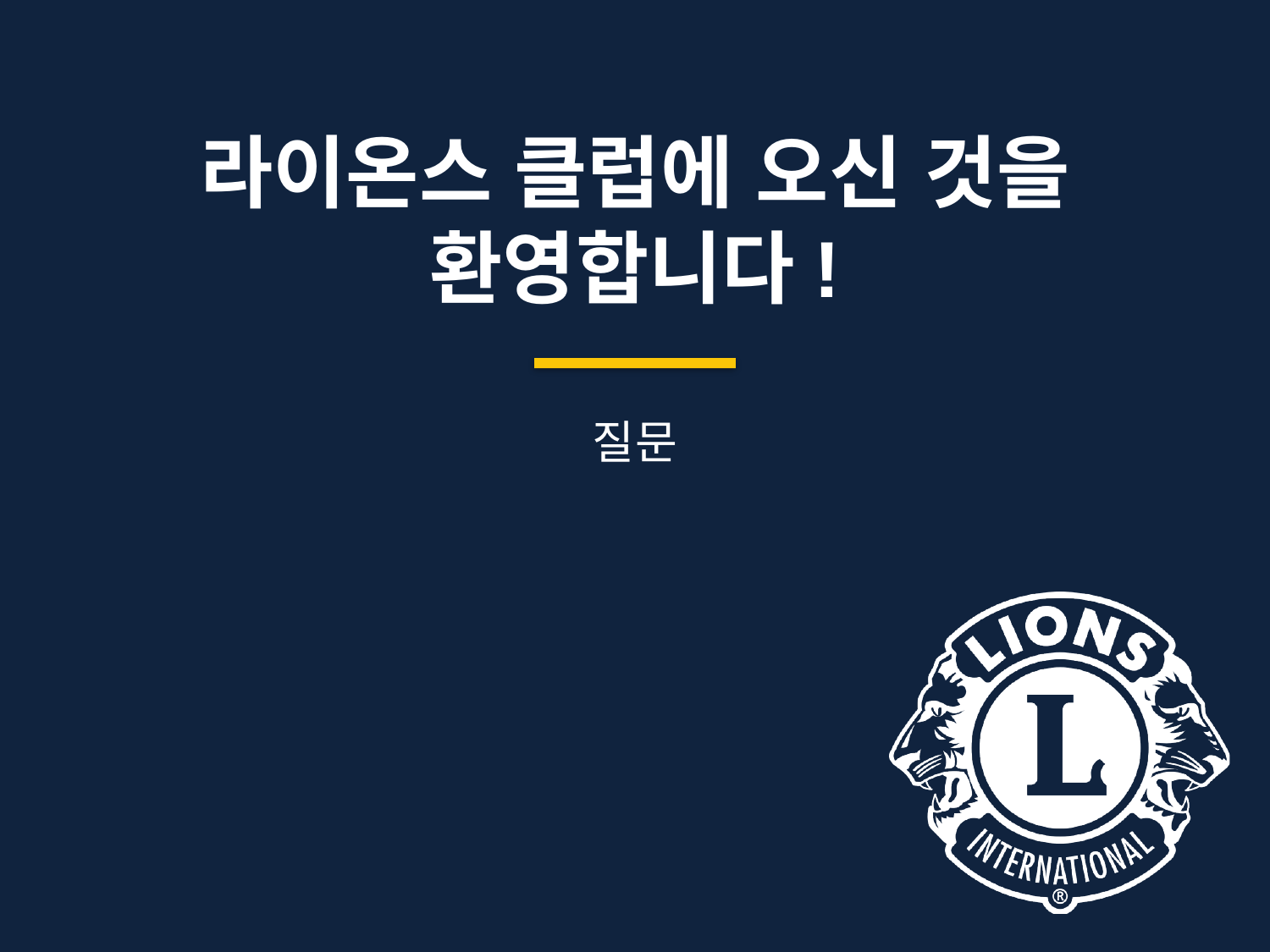

# 라이온스 클럽에 오신 것을 환영합니다!
질문